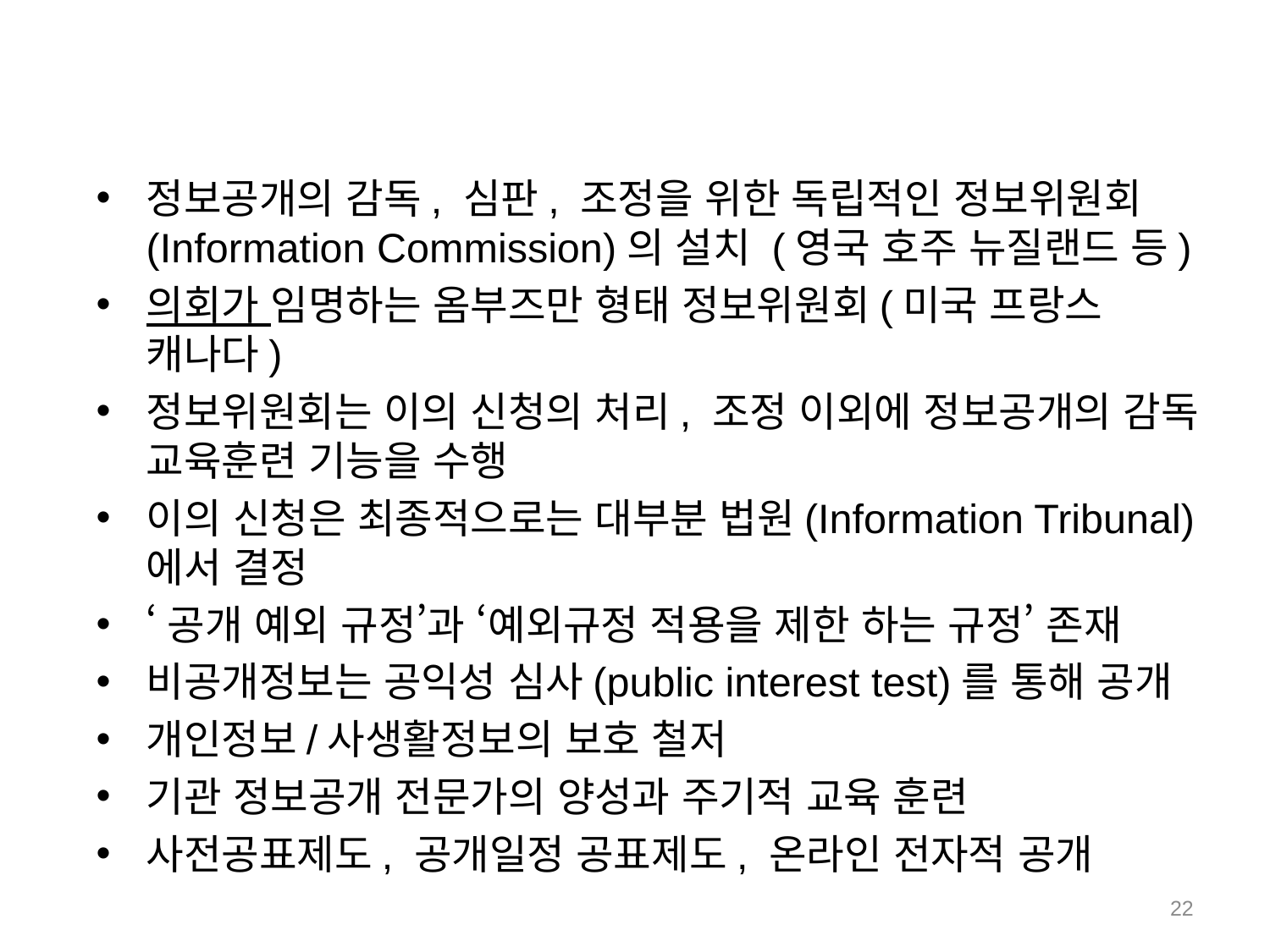

#
정보공개의 감독, 심판, 조정을 위한 독립적인 정보위원회(Information Commission)의 설치 (영국 호주 뉴질랜드 등)
의회가 임명하는 옴부즈만 형태 정보위원회(미국 프랑스 캐나다)
정보위원회는 이의 신청의 처리, 조정 이외에 정보공개의 감독 교육훈련 기능을 수행
이의 신청은 최종적으로는 대부분 법원(Information Tribunal)에서 결정
‘공개 예외 규정’과 ‘예외규정 적용을 제한 하는 규정’ 존재
비공개정보는 공익성 심사(public interest test)를 통해 공개
개인정보/사생활정보의 보호 철저
기관 정보공개 전문가의 양성과 주기적 교육 훈련
사전공표제도, 공개일정 공표제도, 온라인 전자적 공개
22